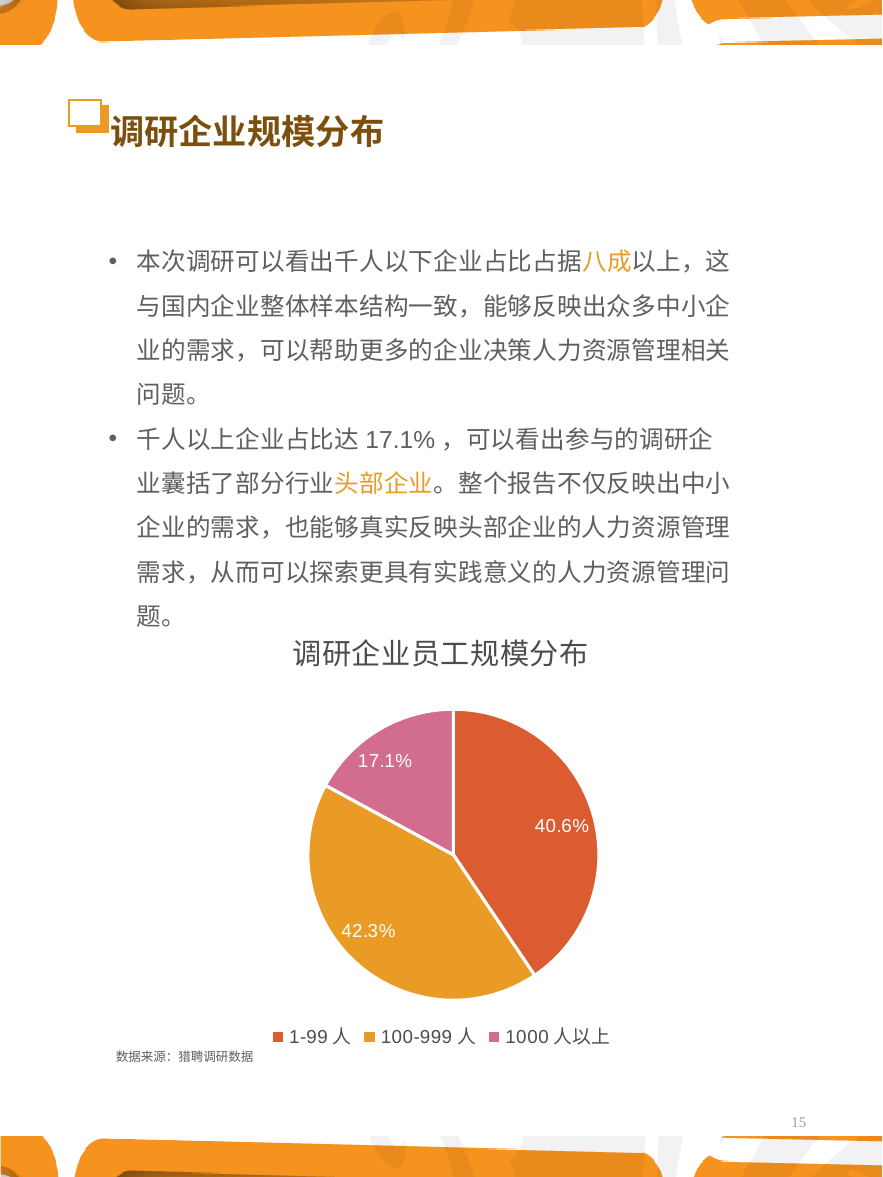

# 调研企业规模分布

本次调研可以看出千人以下企业占比占据八成以上，这与国内企业整体样本结构一致，能够反映出众多中小企业的需求，可以帮助更多的企业决策人力资源管理相关问题。
千人以上企业占比达17.1%，可以看出参与的调研企业囊括了部分行业头部企业。整个报告不仅反映出中小企业的需求，也能够真实反映头部企业的人力资源管理需求，从而可以探索更具有实践意义的人力资源管理问题。

### Chart: 调研企业员工规模分布

| Category |  |
|---|---|
| 1-99人 | 0.40561224489795916 |
| 100-999人 | 0.42346938775510207 |
| 1000人以上 | 0.17091836734693877 |
数据来源：猎聘调研数据
15